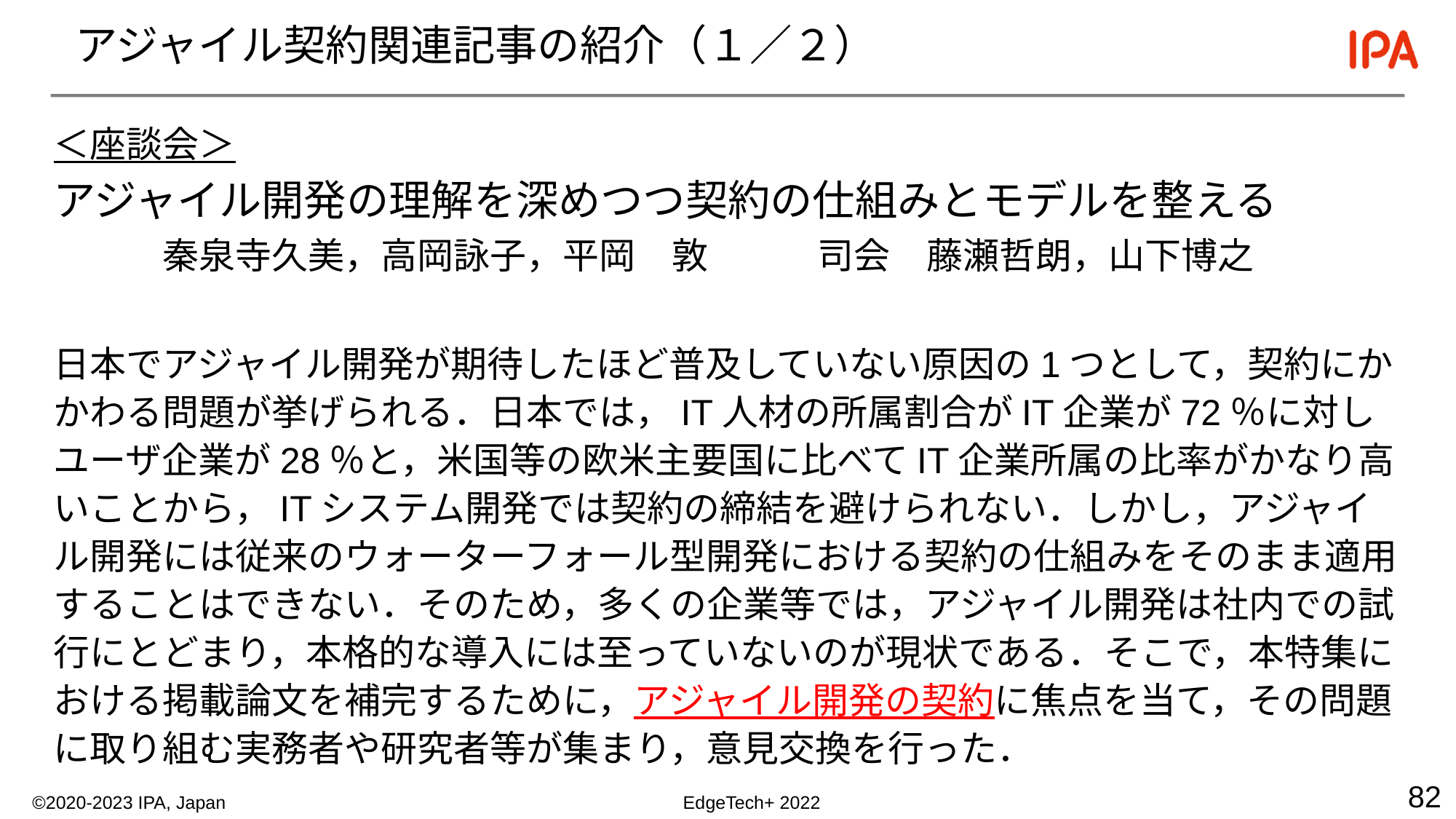

# アジャイル契約関連記事の紹介（１／２）
＜座談会＞
アジャイル開発の理解を深めつつ契約の仕組みとモデルを整える
	秦泉寺久美，高岡詠子，平岡　敦	司会　藤瀬哲朗，山下博之

日本でアジャイル開発が期待したほど普及していない原因の1つとして，契約にかかわる問題が挙げられる．日本では，IT人材の所属割合がIT企業が72％に対しユーザ企業が28％と，米国等の欧米主要国に比べてIT企業所属の比率がかなり高いことから，ITシステム開発では契約の締結を避けられない．しかし，アジャイル開発には従来のウォーターフォール型開発における契約の仕組みをそのまま適用することはできない．そのため，多くの企業等では，アジャイル開発は社内での試行にとどまり，本格的な導入には至っていないのが現状である．そこで，本特集における掲載論文を補完するために，アジャイル開発の契約に焦点を当て，その問題に取り組む実務者や研究者等が集まり，意見交換を行った．
©2020-2023 IPA, Japan
EdgeTech+ 2022